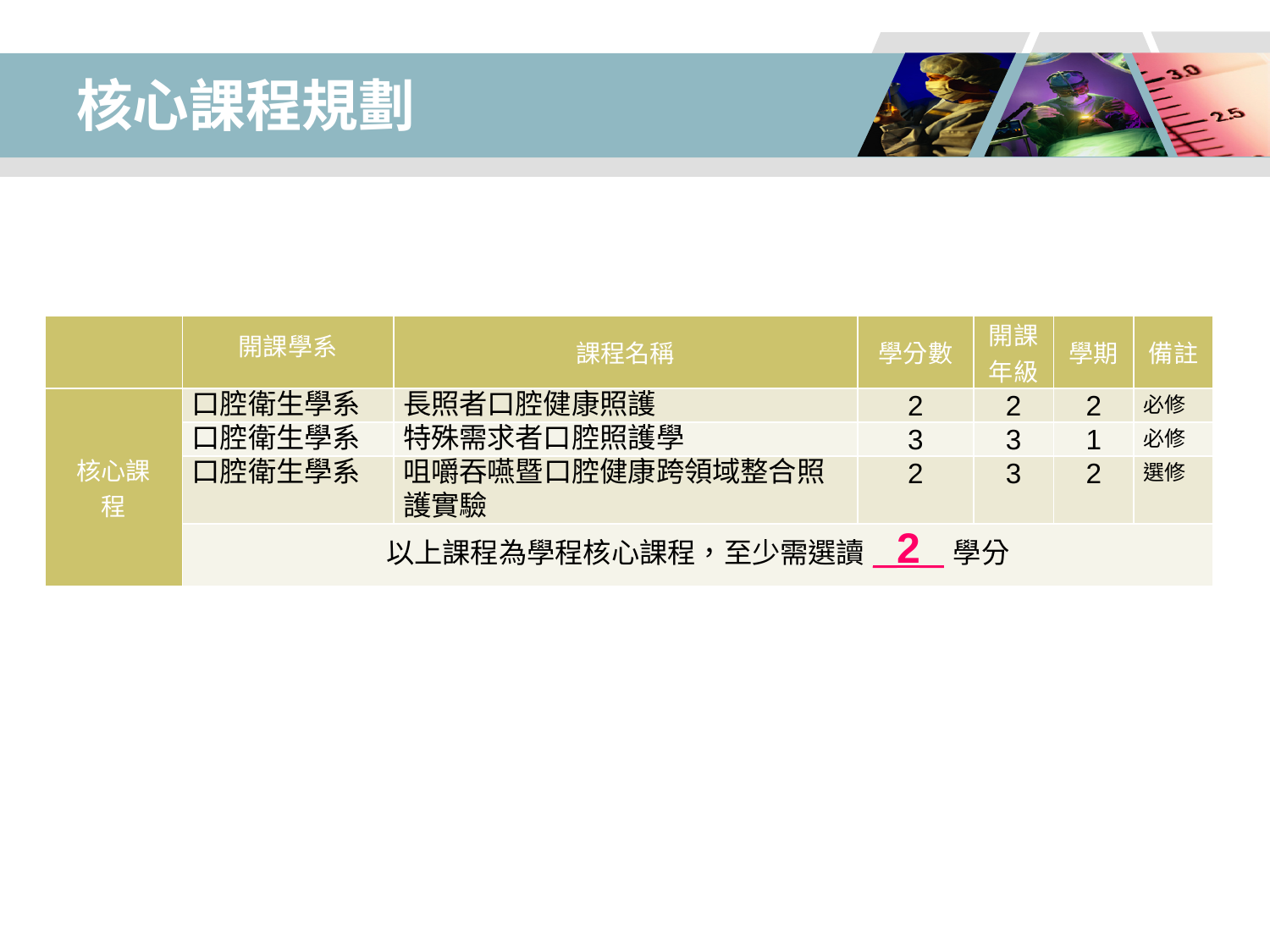

# 核心課程規劃
|  | 開課學系 | 課程名稱 | 學分數 | 開課年級 | 學期 | 備註 |
| --- | --- | --- | --- | --- | --- | --- |
| 核心課程 | 口腔衛生學系 | 長照者口腔健康照護 | 2 | 2 | 2 | 必修 |
|  | 口腔衛生學系 | 特殊需求者口腔照護學 | 3 | 3 | 1 | 必修 |
|  | 口腔衛生學系 | 咀嚼吞嚥暨口腔健康跨領域整合照護實驗 | 2 | 3 | 2 | 選修 |
|  | 以上課程為學程核心課程，至少需選讀\_2\_學分 |  |  |  |  |  |